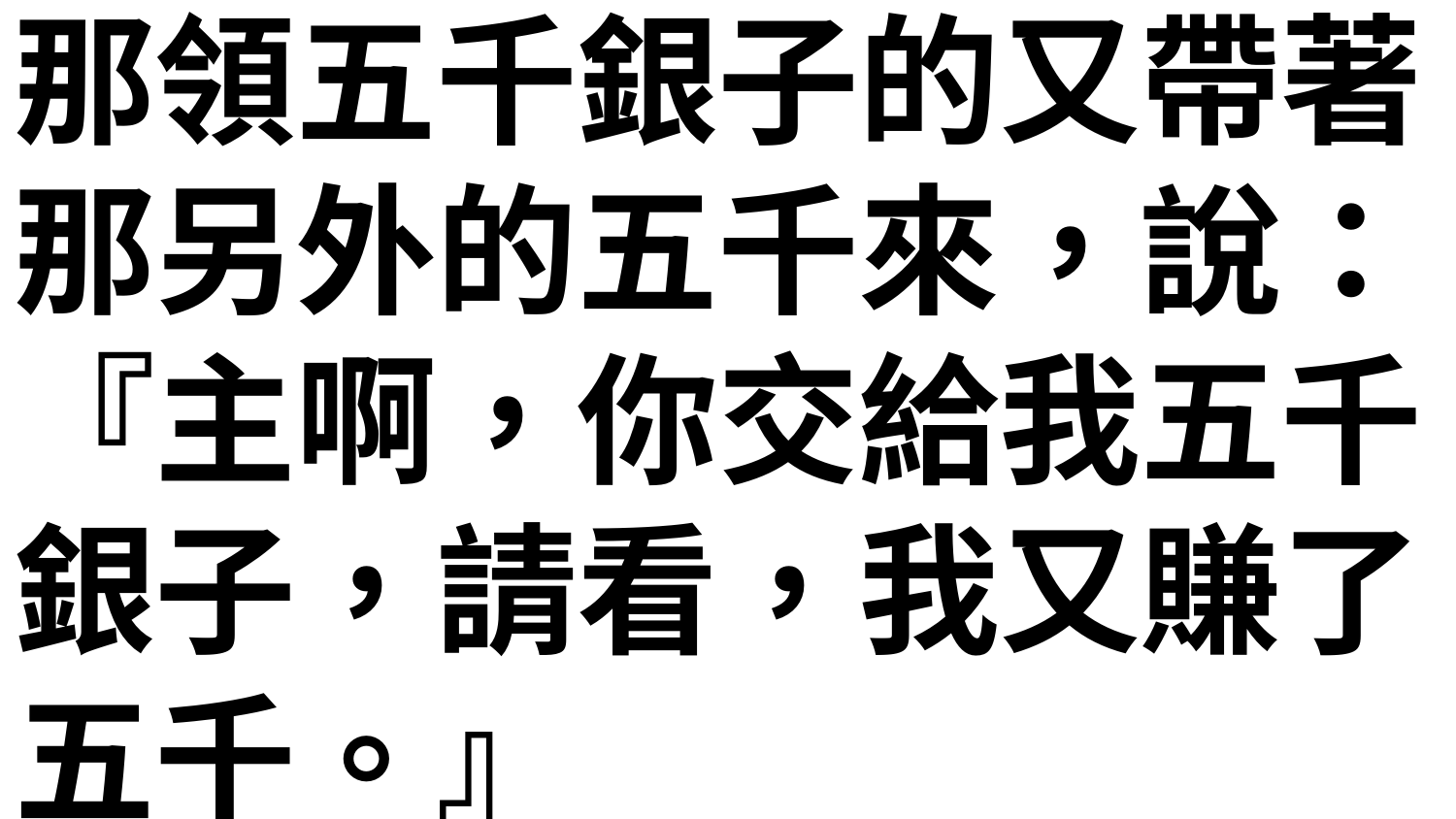

那領五千銀子的又帶著那另外的五千來，說：
『主啊，你交給我五千銀子，請看，我又賺了五千。』